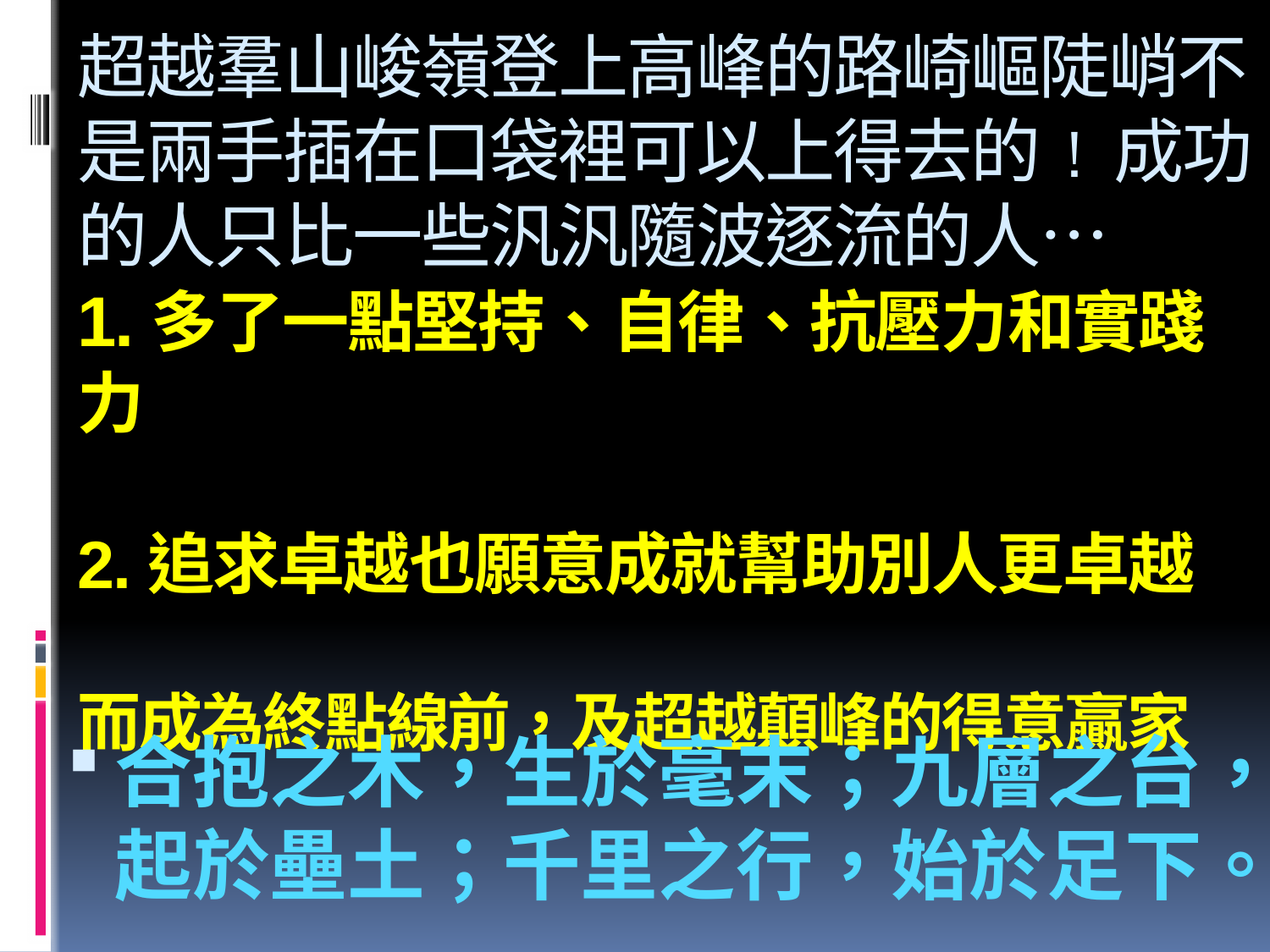

# 超越羣山峻嶺登上高峰的路崎嶇陡峭不是兩手插在口袋裡可以上得去的!成功的人只比一些汎汎隨波逐流的人… 1.多了一點堅持、自律、抗壓力和實踐力 2.追求卓越也願意成就幫助別人更卓越 而成為終點線前，及超越顛峰的得意贏家

合抱之木，生於毫末；九層之台，起於壘土；千里之行，始於足下。